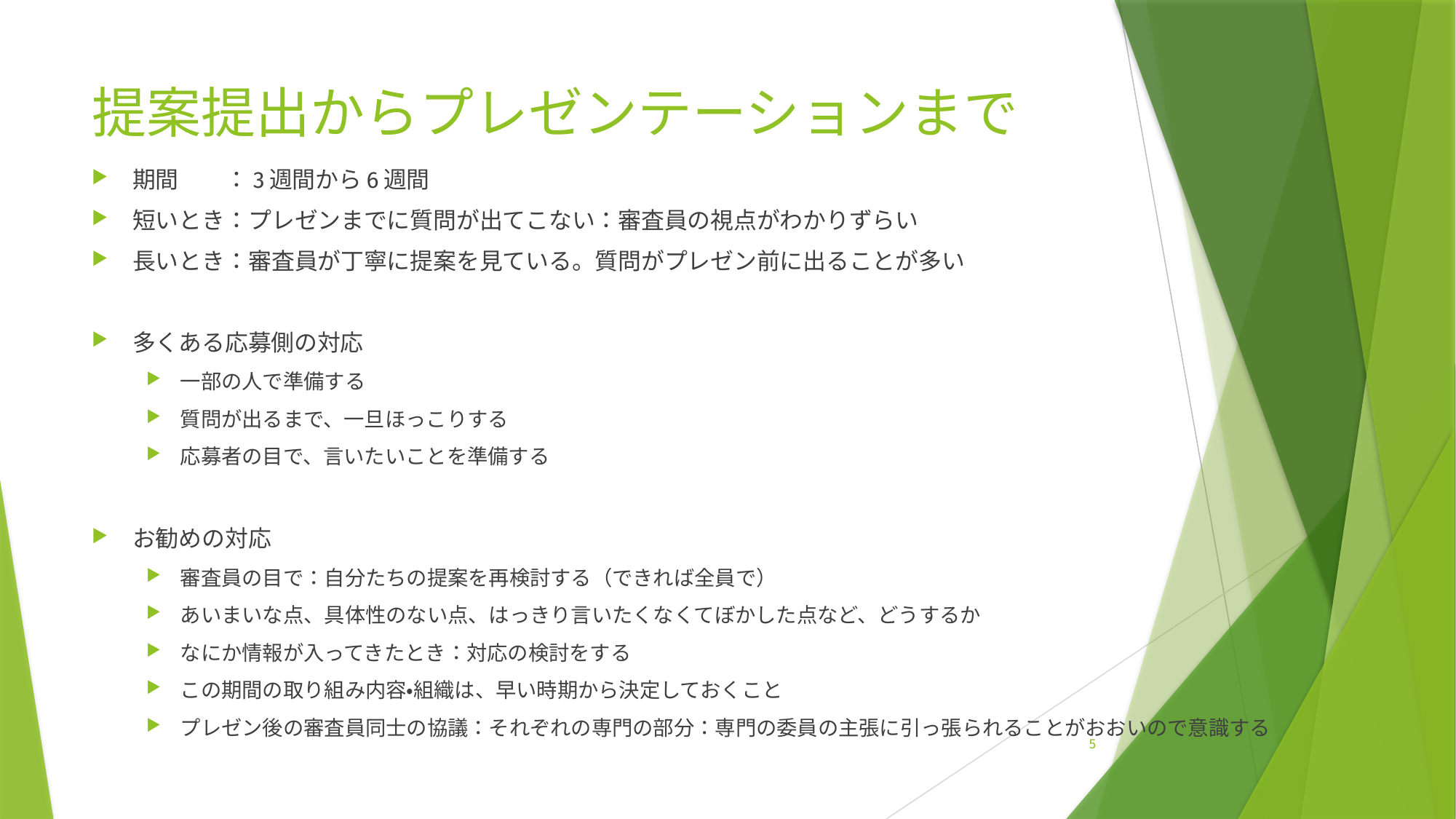

# 提案提出からプレゼンテーションまで
期間			：3週間から6週間
短いとき		：プレゼンまでに質問が出てこない：審査員の視点がわかりずらい
長いとき		：審査員が丁寧に提案を見ている。質問がプレゼン前に出ることが多い

多くある応募側の対応
一部の人で準備する
質問が出るまで、一旦ほっこりする
応募者の目で、言いたいことを準備する

お勧めの対応
審査員の目で：自分たちの提案を再検討する（できれば全員で）
あいまいな点、具体性のない点、はっきり言いたくなくてぼかした点など、どうするか
なにか情報が入ってきたとき：対応の検討をする
この期間の取り組み内容・組織は、早い時期から決定しておくこと
プレゼン後の審査員同士の協議：それぞれの専門の部分：専門の委員の主張に引っ張られることがおおいので意識する
5